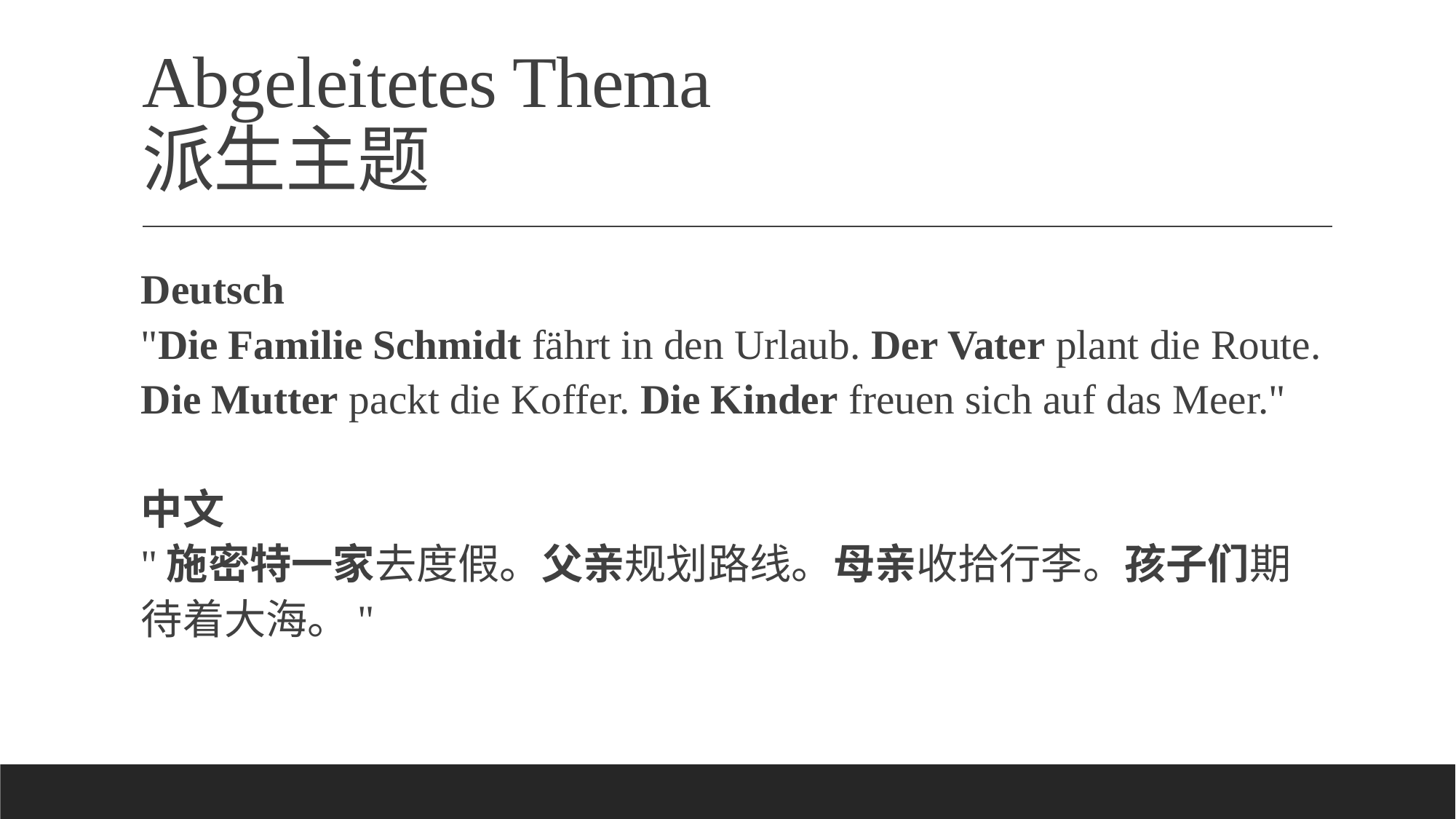

# Abgeleitetes Thema 派生主题
Deutsch
"Die Familie Schmidt fährt in den Urlaub. Der Vater plant die Route. Die Mutter packt die Koffer. Die Kinder freuen sich auf das Meer."
中文
"施密特一家去度假。父亲规划路线。母亲收拾行李。孩子们期待着大海。"